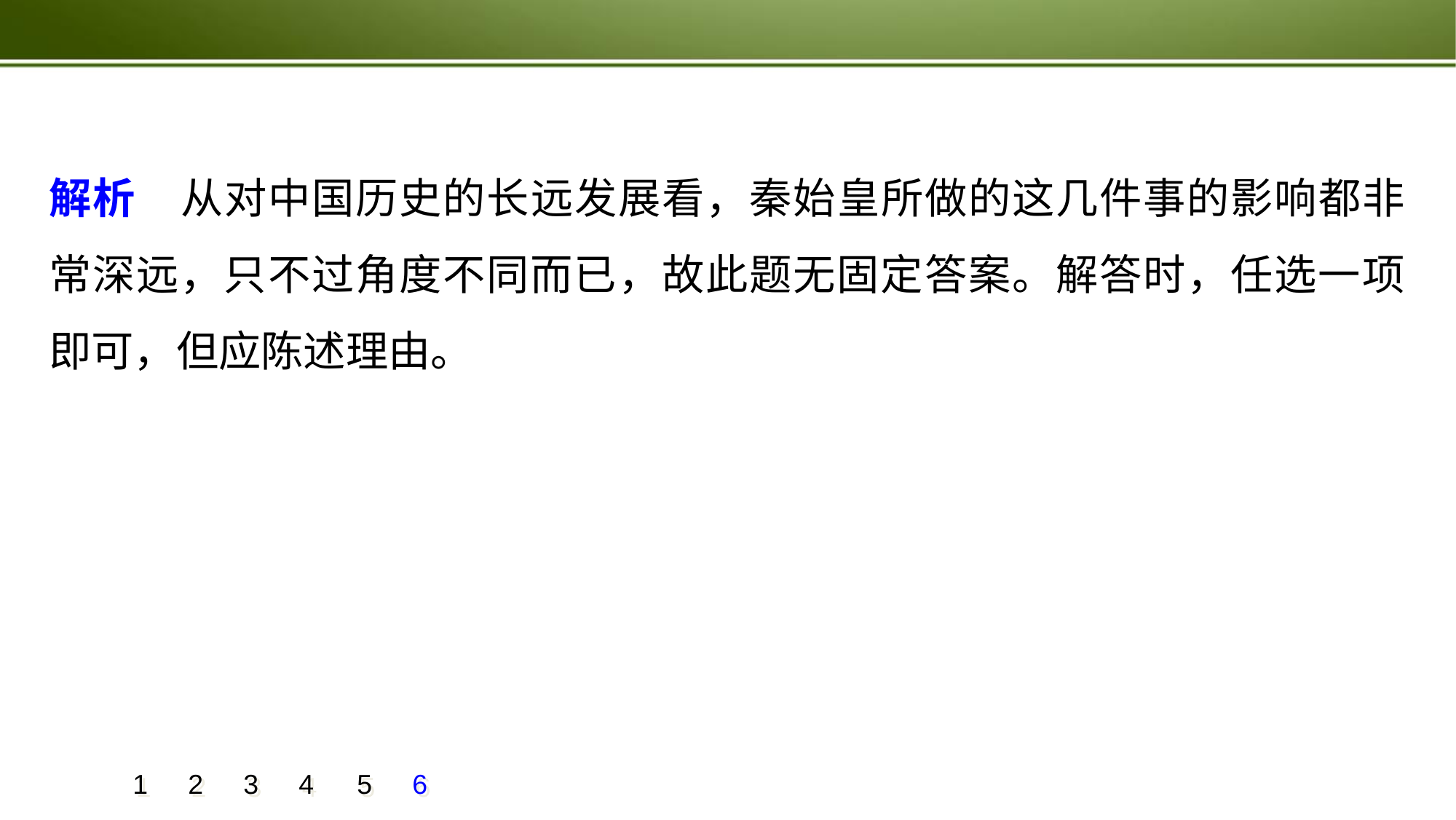

解析　从对中国历史的长远发展看，秦始皇所做的这几件事的影响都非常深远，只不过角度不同而已，故此题无固定答案。解答时，任选一项即可，但应陈述理由。
1
2
3
4
5
6